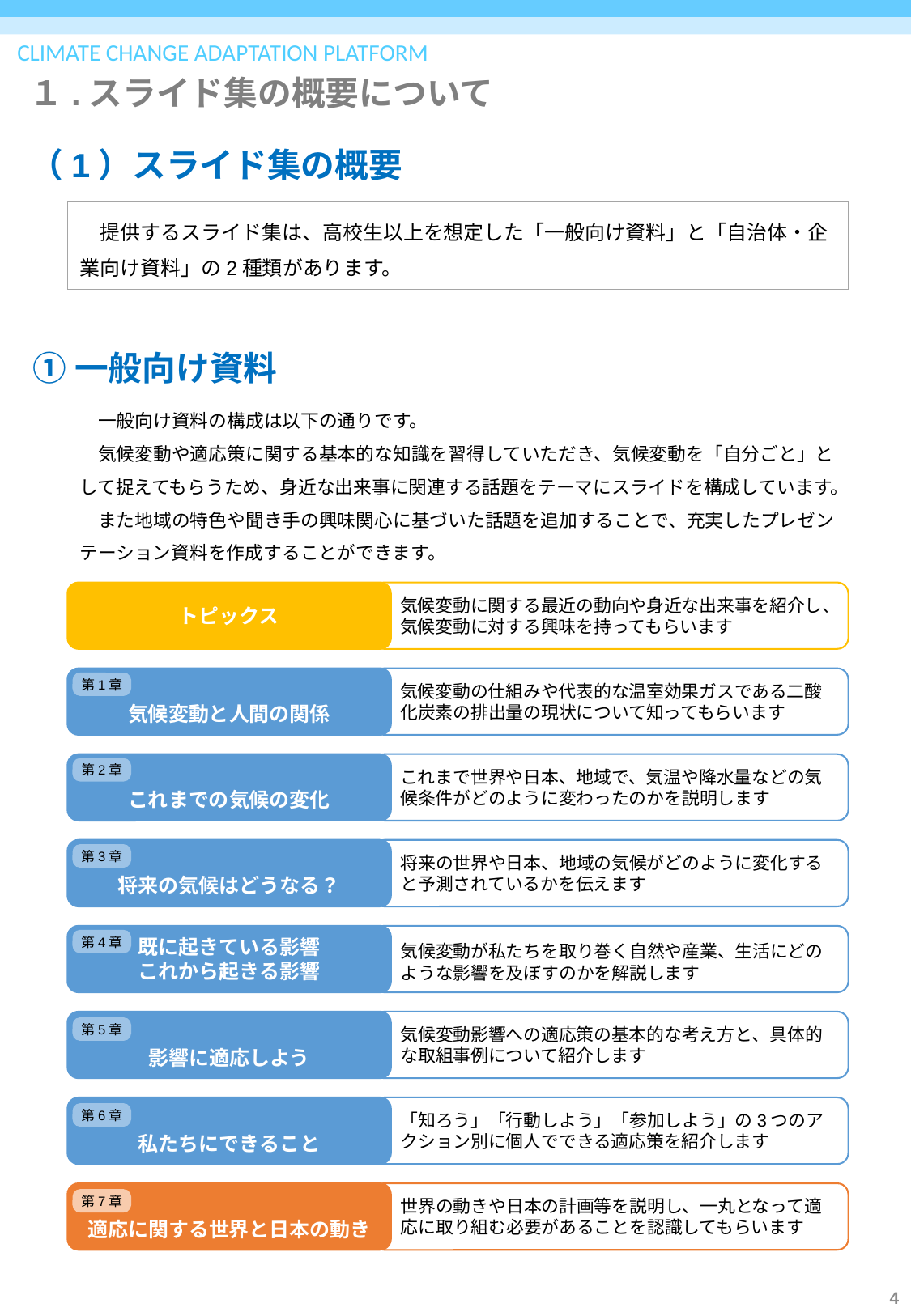

１.スライド集の概要について
# （1）スライド集の概要
　提供するスライド集は、高校生以上を想定した「一般向け資料」と「自治体・企業向け資料」の2種類があります。
①一般向け資料
　一般向け資料の構成は以下の通りです。
　気候変動や適応策に関する基本的な知識を習得していただき、気候変動を「自分ごと」として捉えてもらうため、身近な出来事に関連する話題をテーマにスライドを構成しています。
　また地域の特色や聞き手の興味関心に基づいた話題を追加することで、充実したプレゼンテーション資料を作成することができます。
トピックス
気候変動に関する最近の動向や身近な出来事を紹介し、気候変動に対する興味を持ってもらいます

気候変動と人間の関係
気候変動の仕組みや代表的な温室効果ガスである二酸化炭素の排出量の現状について知ってもらいます
第1章

これまでの気候の変化
これまで世界や日本、地域で、気温や降水量などの気候条件がどのように変わったのかを説明します
第2章

将来の気候はどうなる？
将来の世界や日本、地域の気候がどのように変化すると予測されているかを伝えます
第3章
既に起きている影響
これから起きる影響
気候変動が私たちを取り巻く自然や産業、生活にどのような影響を及ぼすのかを解説します
第4章

影響に適応しよう
気候変動影響への適応策の基本的な考え方と、具体的な取組事例について紹介します
第5章

私たちにできること
「知ろう」「行動しよう」「参加しよう」の3つのアクション別に個人でできる適応策を紹介します
第6章

適応に関する世界と日本の動き
世界の動きや日本の計画等を説明し、一丸となって適応に取り組む必要があることを認識してもらいます
第7章
4